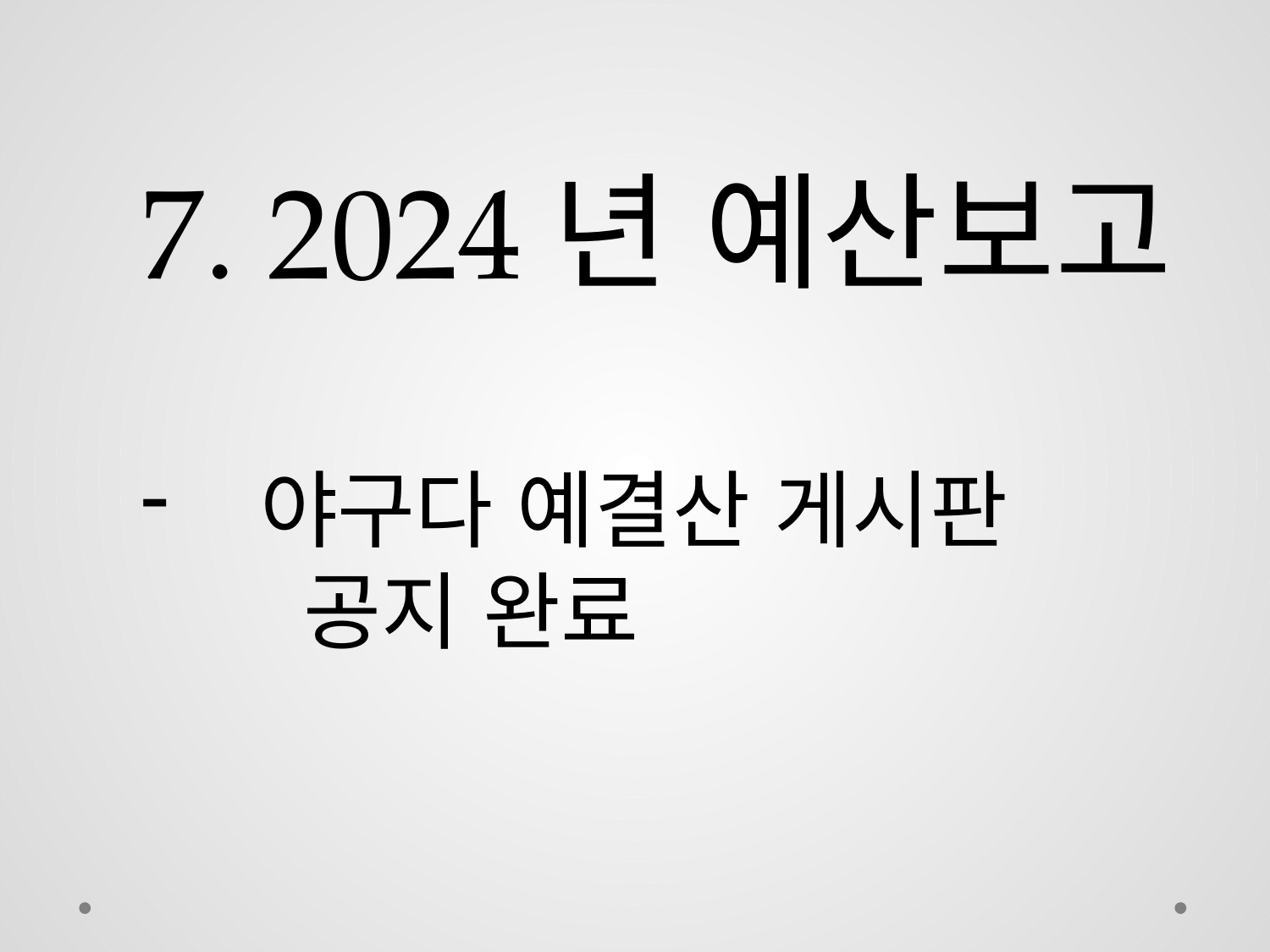

7. 2024년 예산보고

야구다 예결산 게시판
      공지 완료